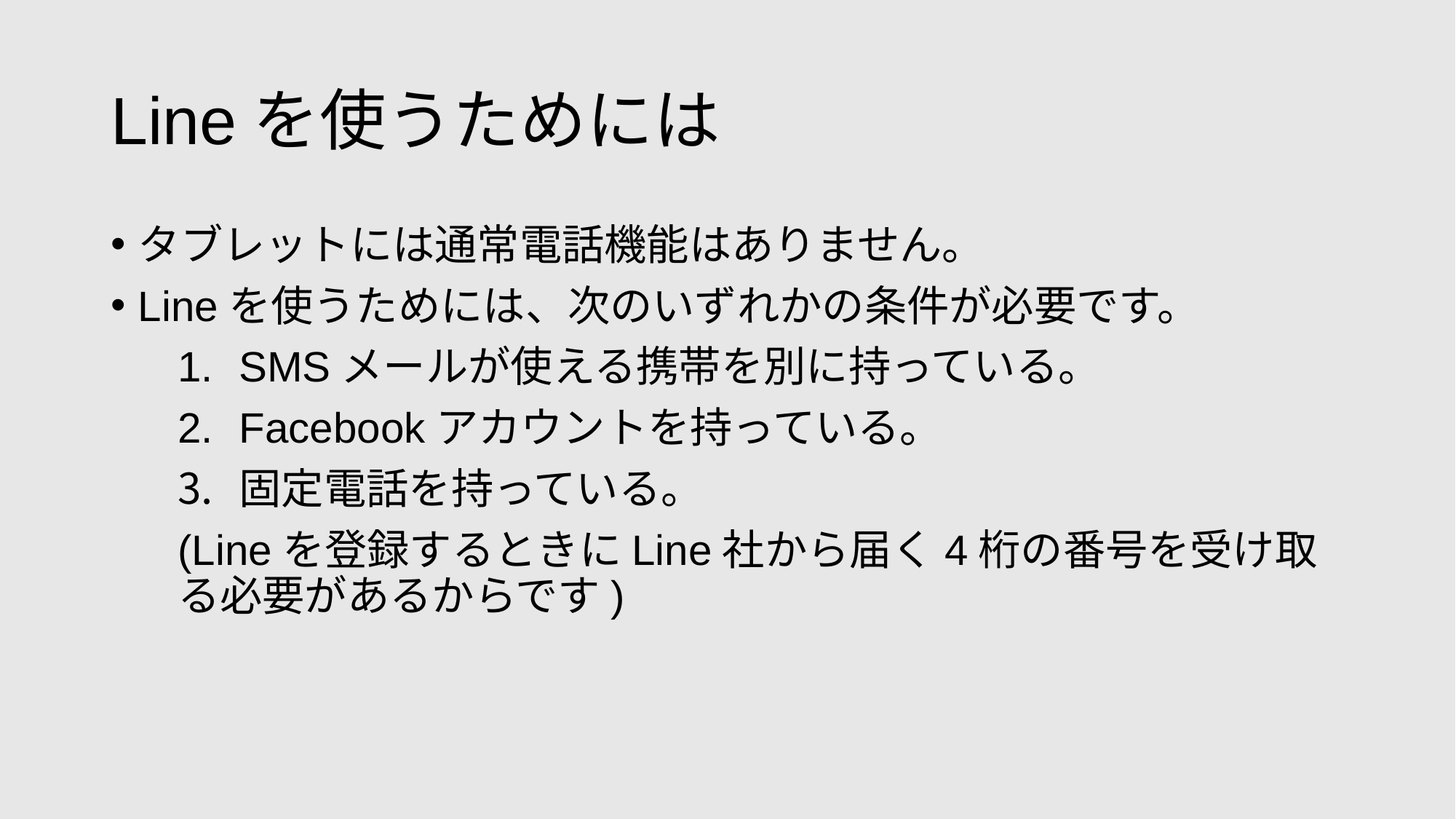

# Lineを使うためには
タブレットには通常電話機能はありません。
Lineを使うためには、次のいずれかの条件が必要です。
SMSメールが使える携帯を別に持っている。
Facebookアカウントを持っている。
固定電話を持っている。
(Lineを登録するときにLine社から届く4桁の番号を受け取る必要があるからです)